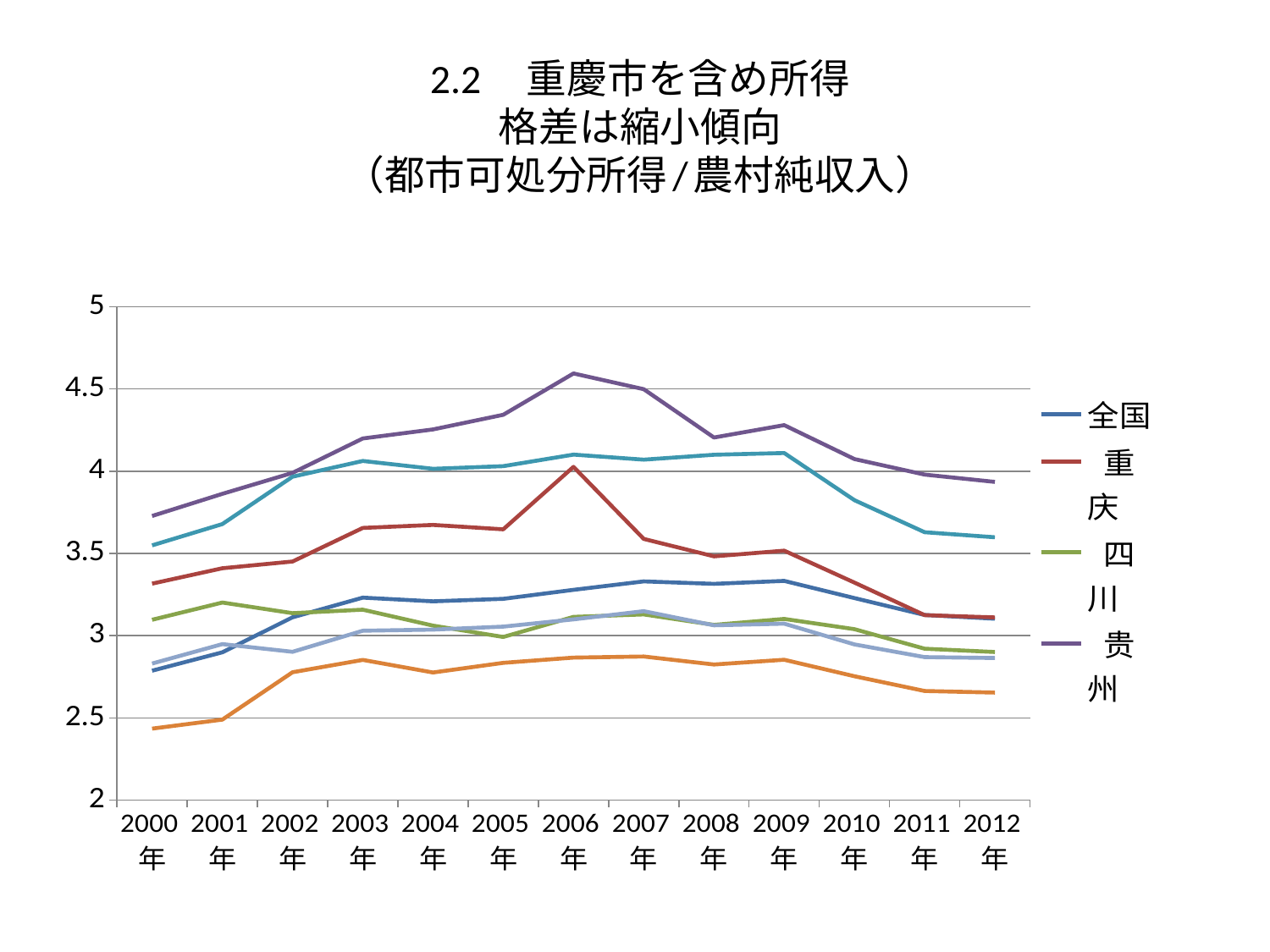

# 2.2　重慶市を含め所得 格差は縮小傾向 （都市可処分所得/農村純収入）

### Chart

| Category | 全国 |  重  庆 |  四  川 |  贵  州 |  陕  西 |  湖  北 |  湖  南 |
|---|---|---|---|---|---|---|---|
| 2000年 | 2.7868661856200796 | 3.3163429223647776 | 3.0963805421307002 | 3.7275208127146766 | 3.548986743867134 | 2.435230693955276 | 2.8303491780298202 |
| 2001年 | 2.898740422913603 | 3.4096781621321512 | 3.2010505927120123 | 3.861872055993293 | 3.6783855360376663 | 2.4896173784291253 | 2.948767371051241 |
| 2002年 | 3.1114504186813052 | 3.4506621916684943 | 3.136588791254674 | 3.989556416159365 | 3.9660704776820674 | 2.7775586524062423 | 2.901914992993928 |
| 2003年 | 3.2309018243944116 | 3.6547695920164367 | 3.157987496972904 | 4.198503189191261 | 4.061892030602867 | 2.852615749037697 | 3.0298436161350564 |
| 2004年 | 3.2085580983517232 | 3.673089256336614 | 3.06077183566038 | 4.253173012692051 | 4.014138610890856 | 2.776028456648939 | 3.0367191023906175 |
| 2005年 | 3.2237549540692494 | 3.646281991955291 | 2.992007992007992 | 4.342621204049014 | 4.030010718113612 | 2.834892875580795 | 3.0548160502934856 |
| 2006年 | 3.2783523836074715 | 4.025937782726703 | 3.114211963762324 | 4.593676307568276 | 4.100389346075569 | 2.8667748727846987 | 3.0990883880103848 |
| 2007年 | 3.329579267703604 | 3.587832331234149 | 3.1291848760819923 | 4.498062342038753 | 4.069777290429917 | 2.873245778611632 | 3.14879872957328 |
| 2008年 | 3.314876276099651 | 3.482029470214725 | 3.0654615160632823 | 4.204211805927992 | 4.099438864976885 | 2.8246843054720387 | 3.0628609418282546 |
| 2009年 | 3.3328126212838627 | 3.516584047874241 | 3.101544115999193 | 4.27980634857257 | 4.110065161740749 | 2.8533513395428276 | 3.0727867182725603 |
| 2010年 | 3.2284845413076537 | 3.3226069323630303 | 3.0394149678586175 | 4.0734756185374 | 3.8234348355663825 | 2.75335630883185 | 2.9465848452508006 |
| 2011年 | 3.125822309489344 | 3.124760817233504 | 2.920585451816075 | 3.9791093742461525 | 3.628791344298813 | 2.6636947476768293 | 2.869470542553029 |
| 2012年 | 3.1029459690927146 | 3.1108357137149256 | 2.9004060599049053 | 3.93446454870608 | 3.5980577941595 | 2.6541466763291055 | 2.864015203953673 |